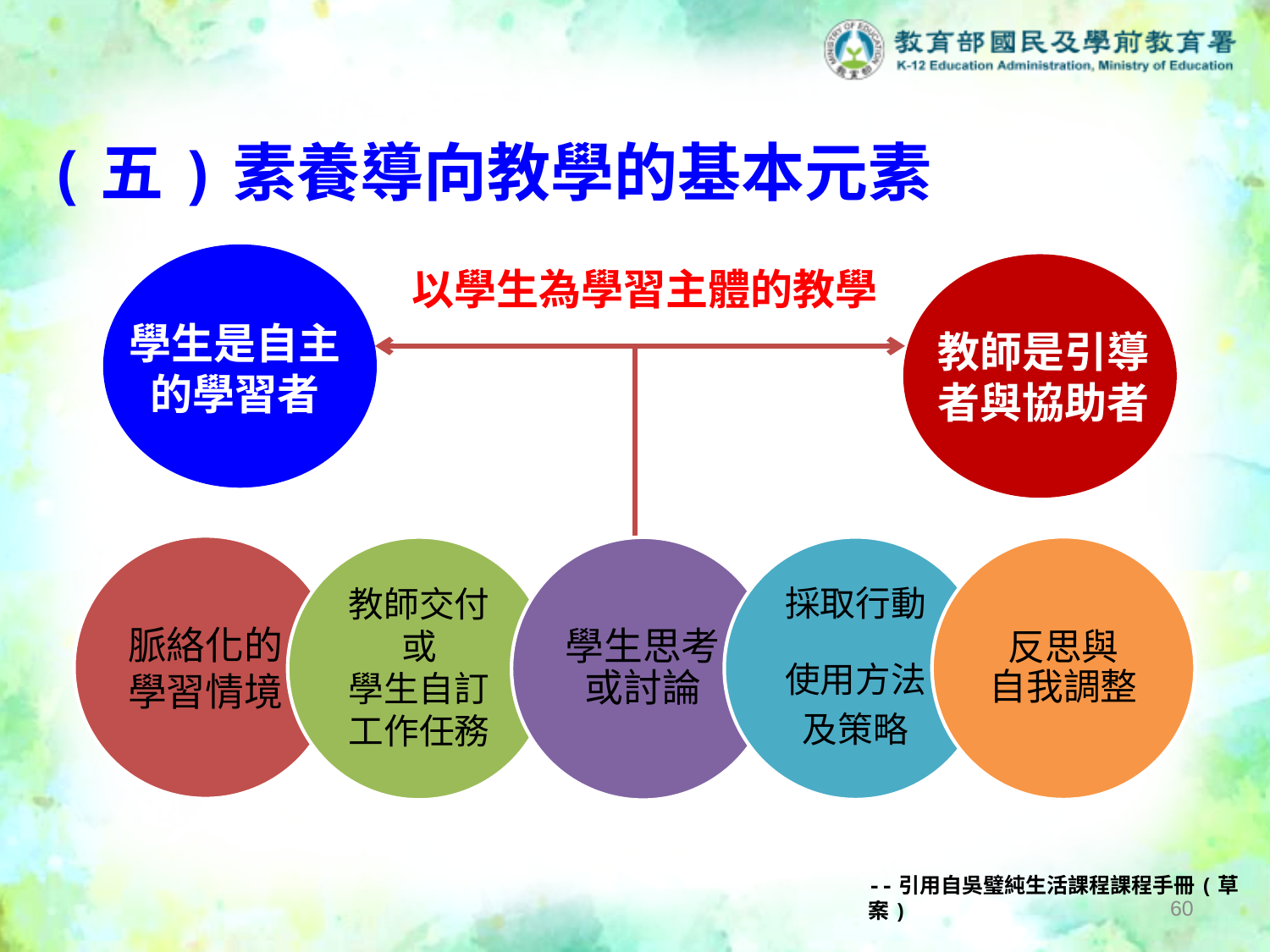

(五)素養導向教學的基本元素

以學生為學習主體的教學

學生是自主的學習者
教師是引導者與協助者

脈絡化的
學習情境
反思與
自我調整
採取行動
使用方法
及策略

教師交付或
學生自訂
工作任務

學生思考或討論
--引用自吳璧純生活課程課程手冊(草案)
60